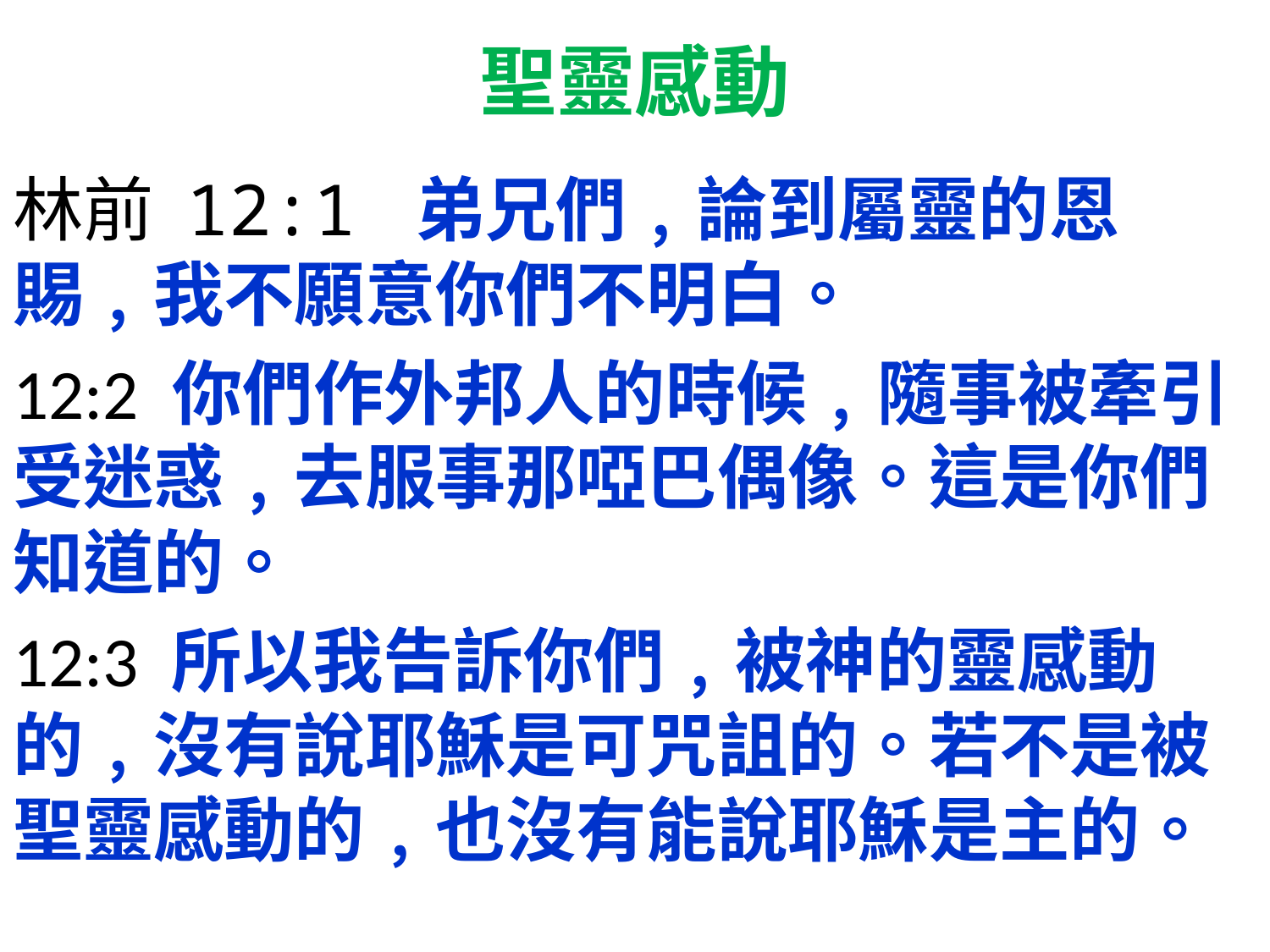

# 聖靈感動
林前 12:1 弟兄們﹐論到屬靈的恩賜﹐我不願意你們不明白。
12:2	 你們作外邦人的時候﹐隨事被牽引受迷惑﹐去服事那啞巴偶像。這是你們知道的。
12:3 所以我告訴你們﹐被神的靈感動的﹐沒有說耶穌是可咒詛的。若不是被聖靈感動的﹐也沒有能說耶穌是主的。